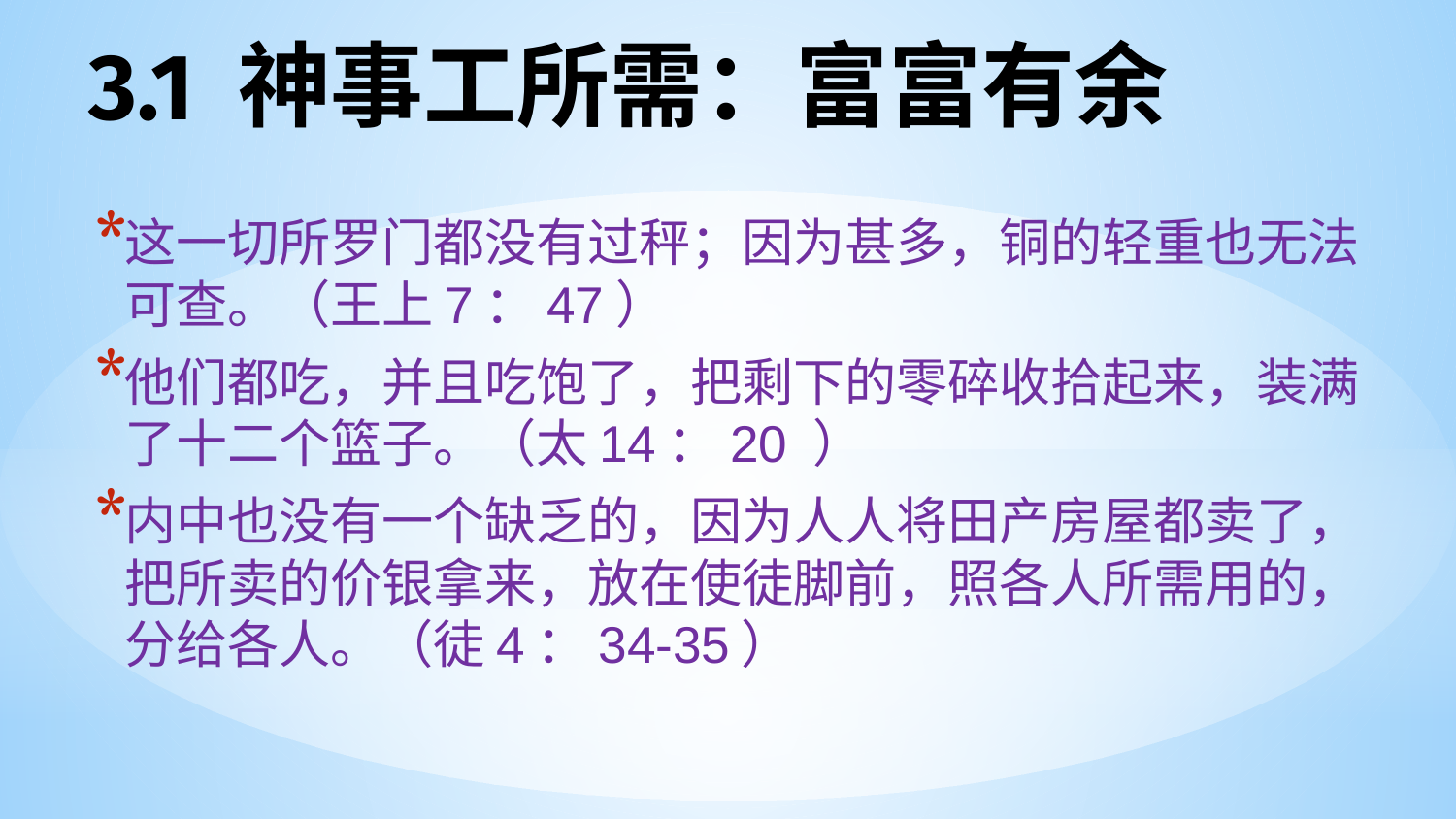

# 3.1 神事工所需：富富有余
这一切所罗门都没有过秤；因为甚多，铜的轻重也无法可查。（王上7：47）
他们都吃，并且吃饱了，把剩下的零碎收拾起来，装满了十二个篮子。（太14：20 ）
内中也没有一个缺乏的，因为人人将田产房屋都卖了，把所卖的价银拿来，放在使徒脚前，照各人所需用的，分给各人。（徒4：34-35）